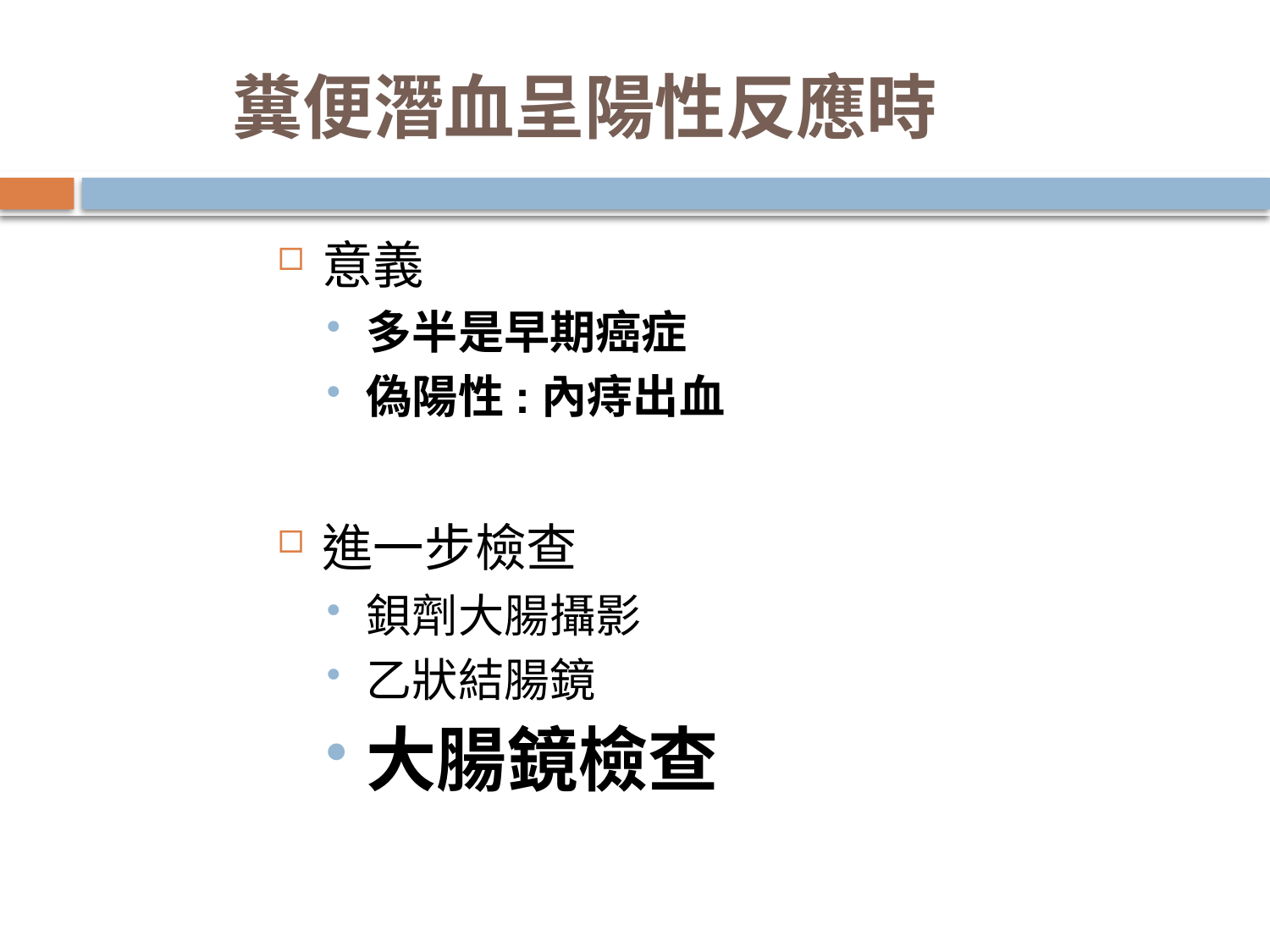

# 糞便潛血呈陽性反應時
意義
多半是早期癌症
偽陽性:內痔出血

進一步檢查
鋇劑大腸攝影
乙狀結腸鏡
大腸鏡檢查